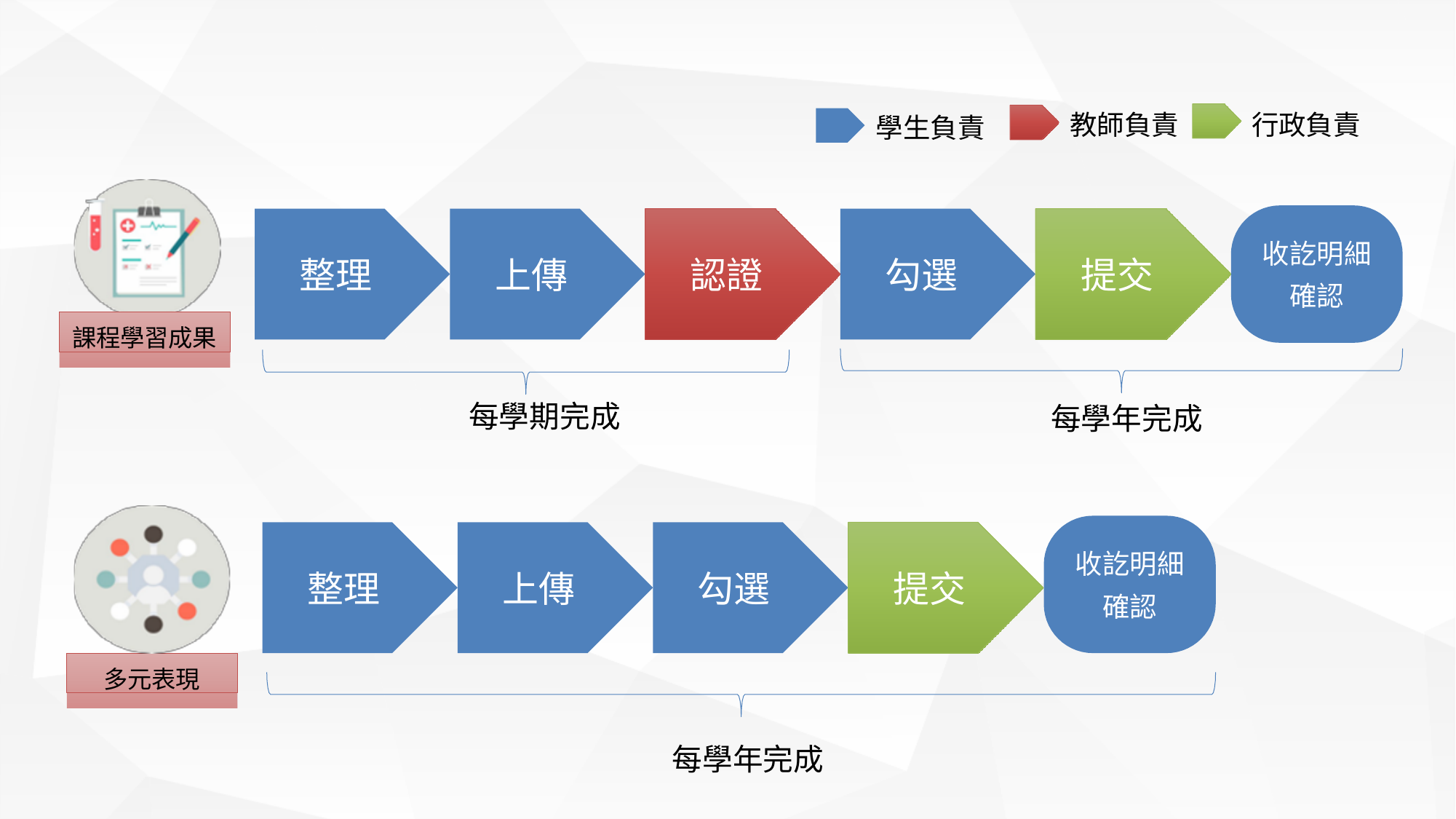

行政負責
教師負責

學生負責

收訖明細 確認
整理
上傳
認證
勾選
提交

課程學習成果

每學期完成
每學年完成

收訖明細 確認
整理
上傳
勾選
提交

多元表現

每學年完成